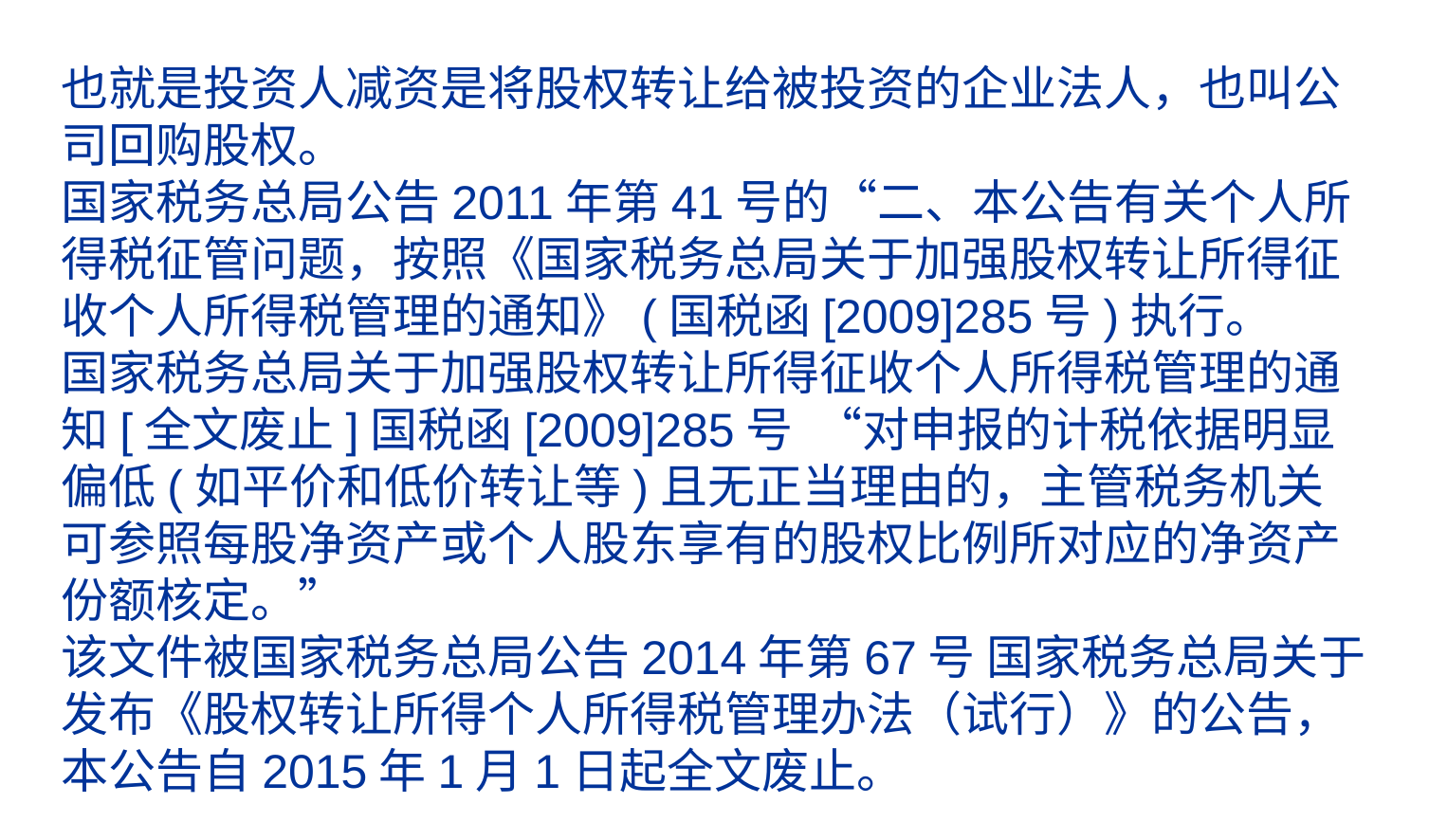

# 也就是投资人减资是将股权转让给被投资的企业法人，也叫公司回购股权。 国家税务总局公告2011年第41号的“二、本公告有关个人所得税征管问题，按照《国家税务总局关于加强股权转让所得征收个人所得税管理的通知》(国税函[2009]285号)执行。 国家税务总局关于加强股权转让所得征收个人所得税管理的通知[全文废止]国税函[2009]285号  “对申报的计税依据明显偏低(如平价和低价转让等)且无正当理由的，主管税务机关可参照每股净资产或个人股东享有的股权比例所对应的净资产份额核定。” 该文件被国家税务总局公告2014年第67号 国家税务总局关于发布《股权转让所得个人所得税管理办法（试行）》的公告，本公告自2015年1月1日起全文废止。